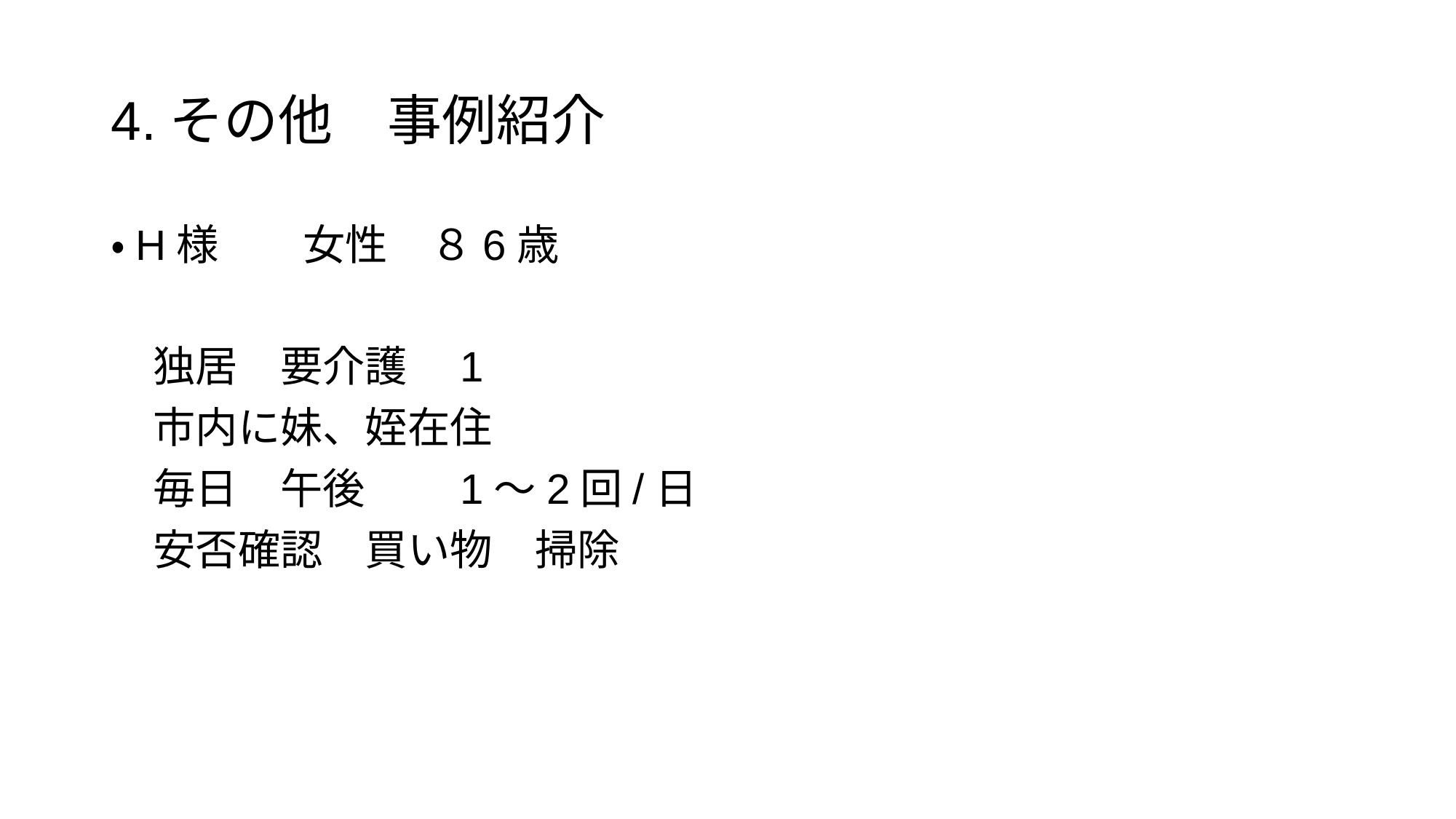

# 4.その他　事例紹介
・H様　　女性　８6歳

　独居　要介護　1
　市内に妹、姪在住
　毎日　午後　　1～2回/日
　安否確認　買い物　掃除